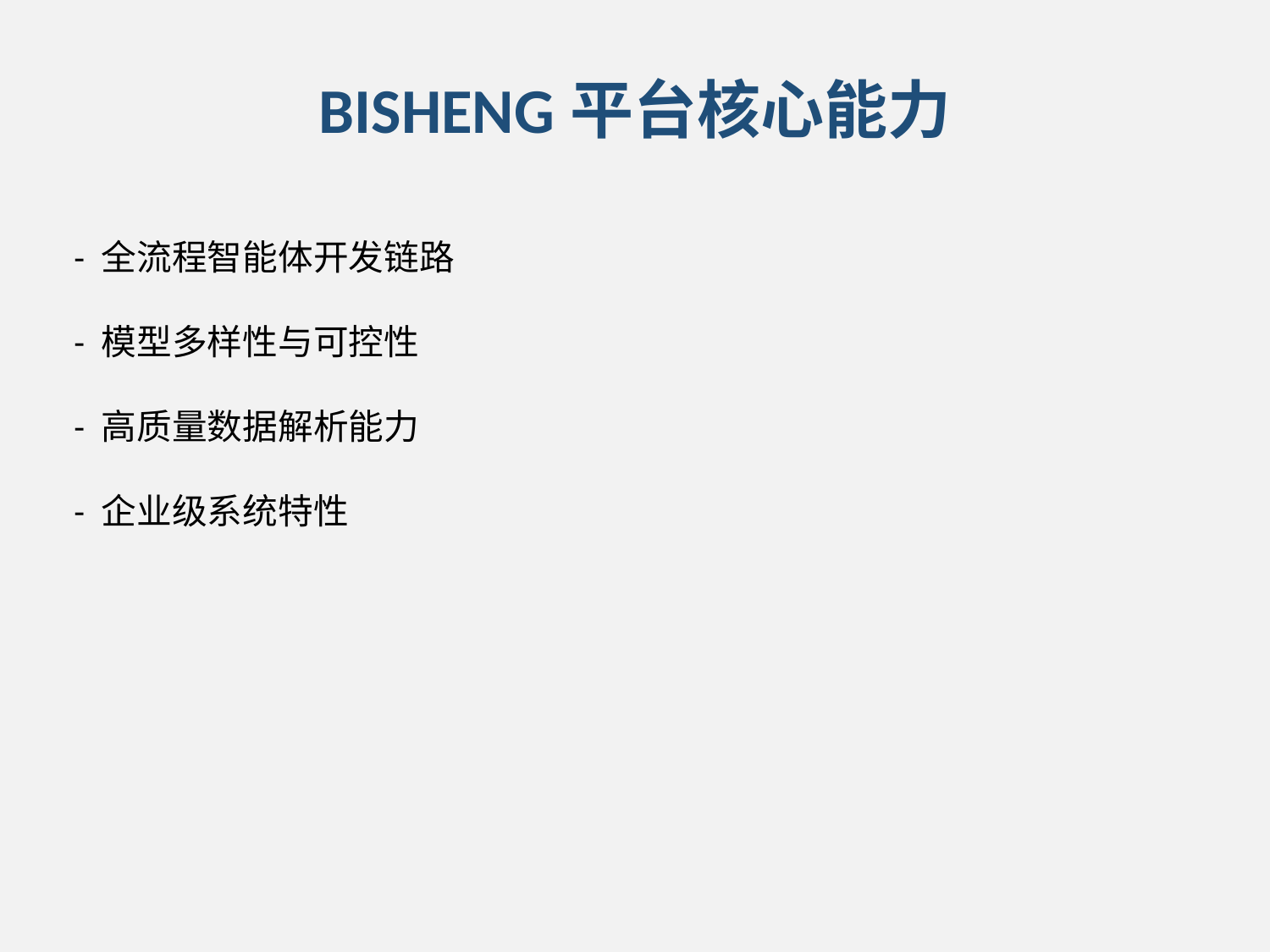

BISHENG平台核心能力

- 全流程智能体开发链路

- 模型多样性与可控性

- 高质量数据解析能力

- 企业级系统特性